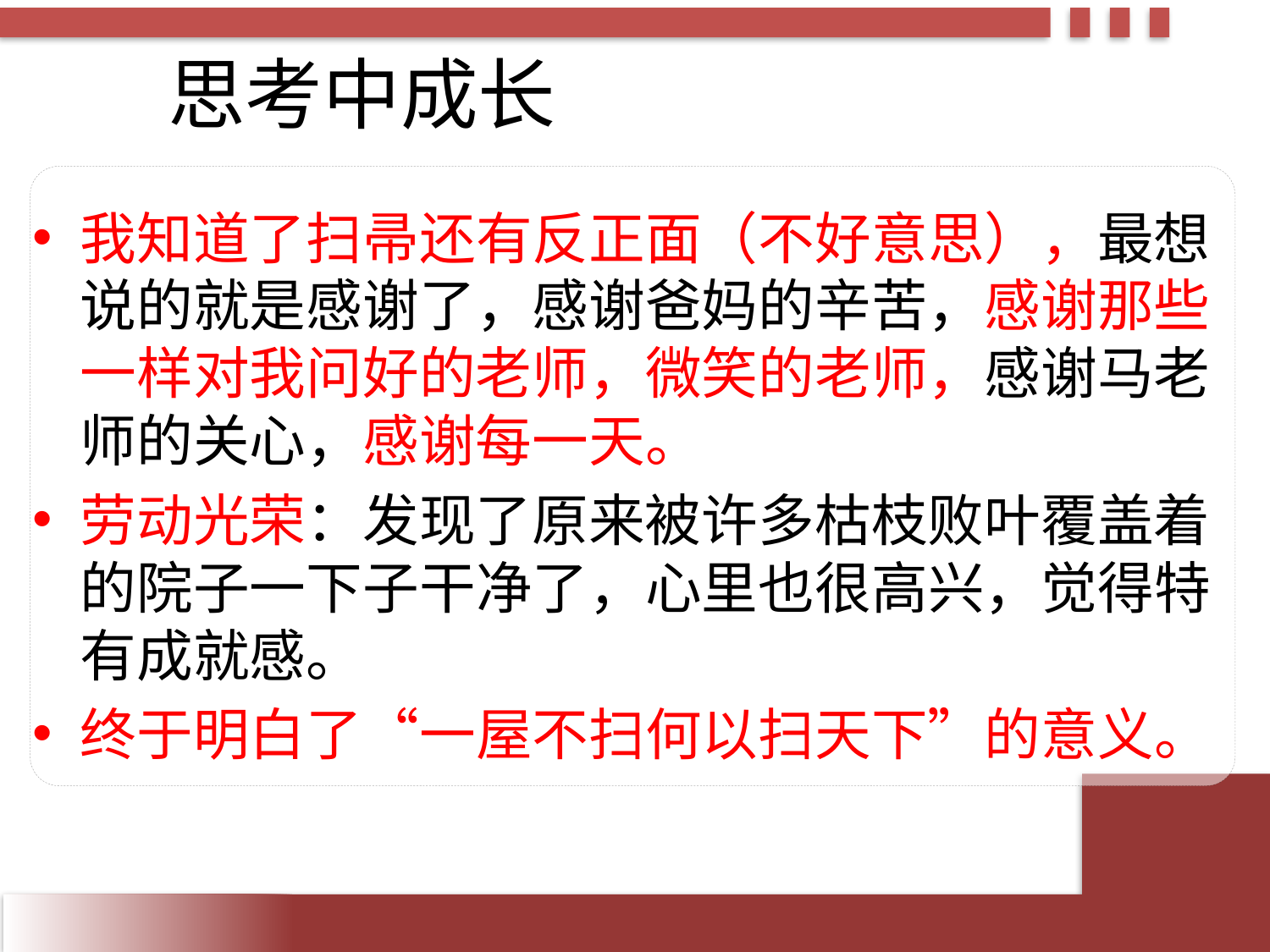

# 思考中成长

我知道了扫帚还有反正面（不好意思），最想说的就是感谢了，感谢爸妈的辛苦，感谢那些一样对我问好的老师，微笑的老师，感谢马老师的关心，感谢每一天。
劳动光荣：发现了原来被许多枯枝败叶覆盖着的院子一下子干净了，心里也很高兴，觉得特有成就感。
终于明白了“一屋不扫何以扫天下”的意义。